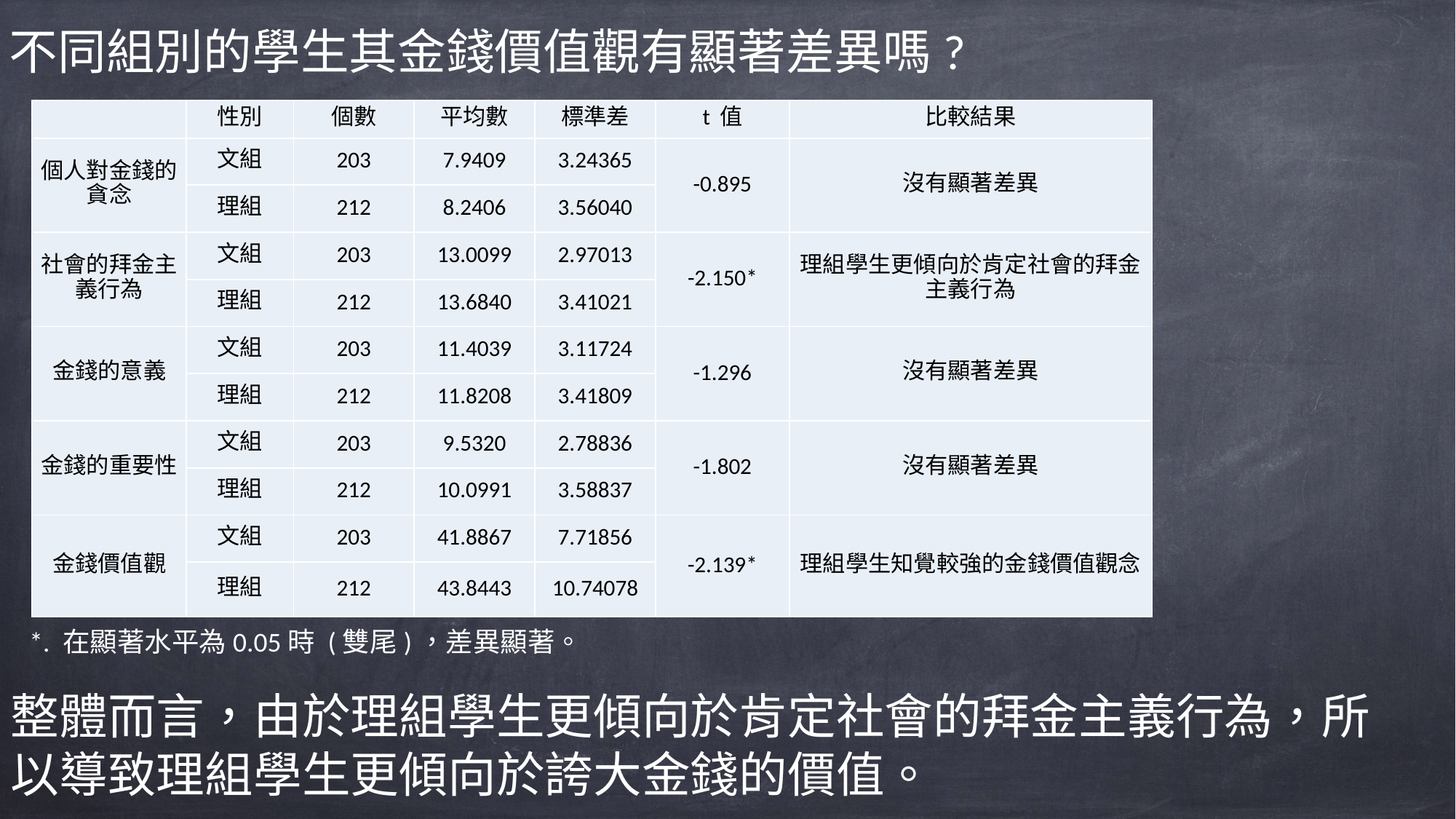

不同組別的學生其金錢價值觀有顯著差異嗎?
|  | 性別 | 個數 | 平均數 | 標準差 | t 值 | 比較結果 |
| --- | --- | --- | --- | --- | --- | --- |
| 個人對金錢的貪念 | 文組 | 203 | 7.9409 | 3.24365 | -0.895 | 沒有顯著差異 |
|  | 理組 | 212 | 8.2406 | 3.56040 |  |  |
| 社會的拜金主義行為 | 文組 | 203 | 13.0099 | 2.97013 | -2.150\* | 理組學生更傾向於肯定社會的拜金主義行為 |
|  | 理組 | 212 | 13.6840 | 3.41021 |  |  |
| 金錢的意義 | 文組 | 203 | 11.4039 | 3.11724 | -1.296 | 沒有顯著差異 |
|  | 理組 | 212 | 11.8208 | 3.41809 |  |  |
| 金錢的重要性 | 文組 | 203 | 9.5320 | 2.78836 | -1.802 | 沒有顯著差異 |
|  | 理組 | 212 | 10.0991 | 3.58837 |  |  |
| 金錢價值觀 | 文組 | 203 | 41.8867 | 7.71856 | -2.139\* | 理組學生知覺較強的金錢價值觀念 |
|  | 理組 | 212 | 43.8443 | 10.74078 |  |  |
*. 在顯著水平為0.05時 (雙尾)，差異顯著。
整體而言，由於理組學生更傾向於肯定社會的拜金主義行為，所以導致理組學生更傾向於誇大金錢的價值。